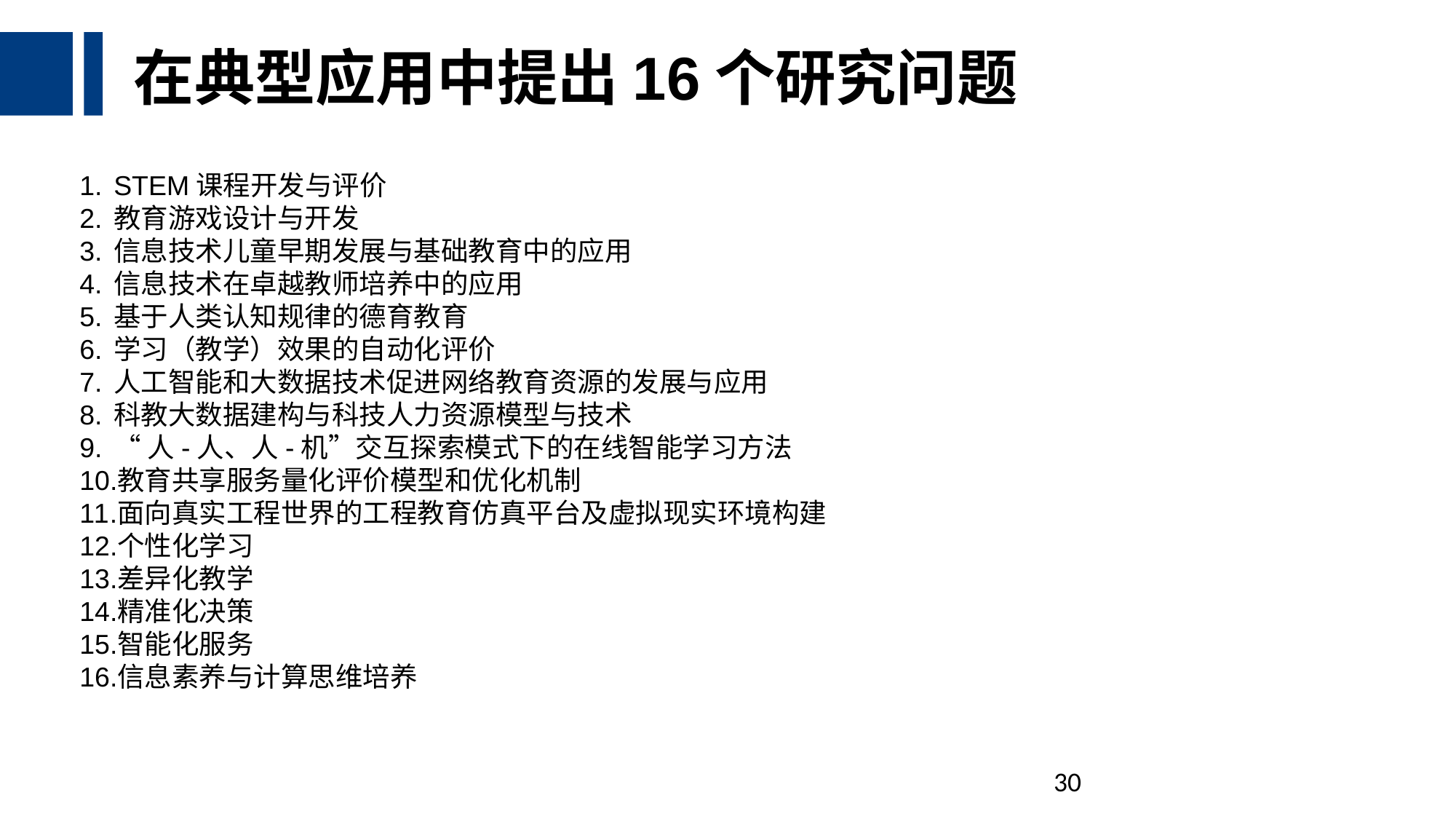

# 在典型应用中提出16个研究问题
STEM课程开发与评价
教育游戏设计与开发
信息技术儿童早期发展与基础教育中的应用
信息技术在卓越教师培养中的应用
基于人类认知规律的德育教育
学习（教学）效果的自动化评价
人工智能和大数据技术促进网络教育资源的发展与应用
科教大数据建构与科技人力资源模型与技术
“人-人、人-机”交互探索模式下的在线智能学习方法
教育共享服务量化评价模型和优化机制
面向真实工程世界的工程教育仿真平台及虚拟现实环境构建
个性化学习
差异化教学
精准化决策
智能化服务
信息素养与计算思维培养
30